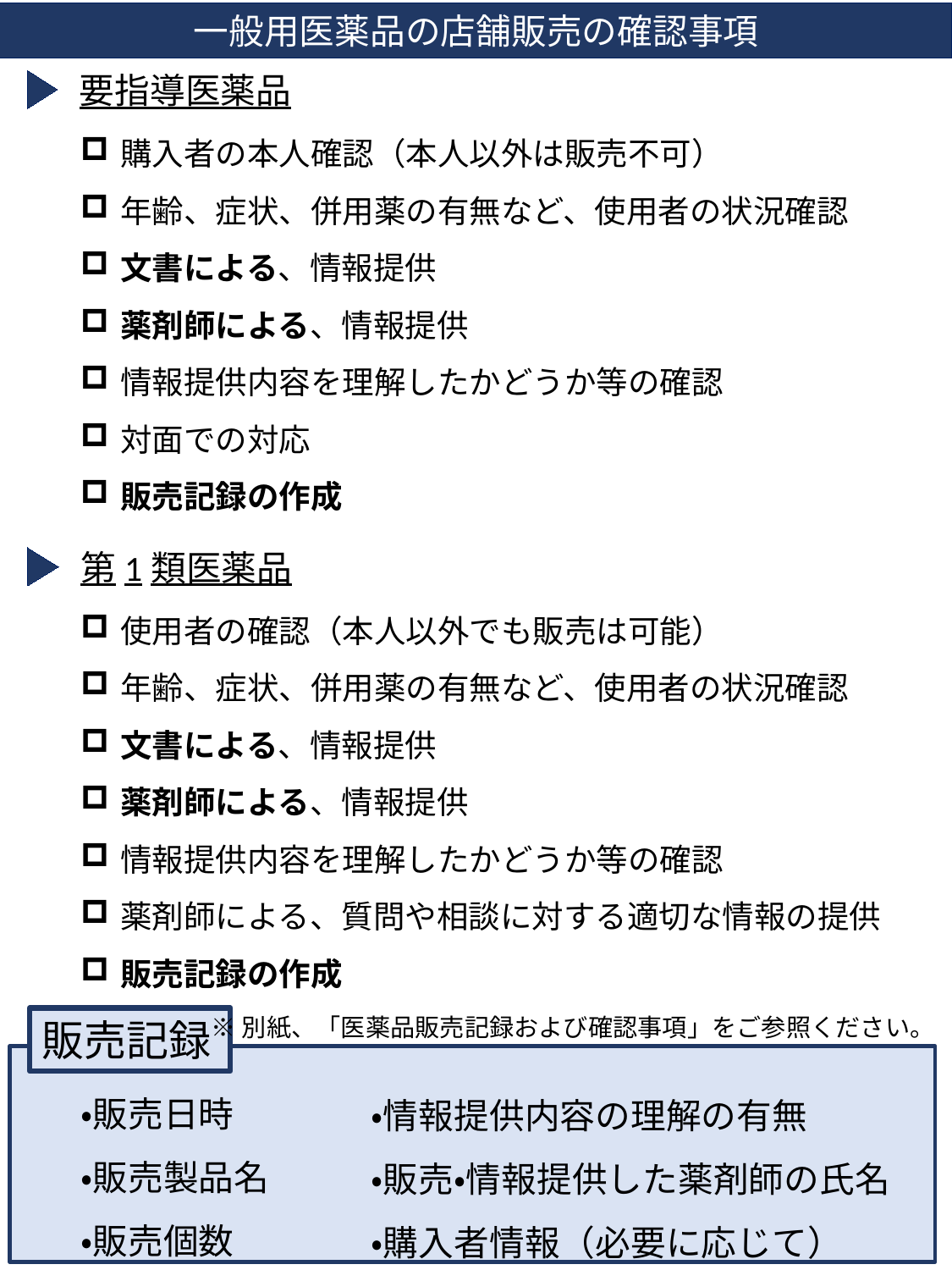

一般用医薬品の店舗販売の確認事項
要指導医薬品

購入者の本人確認（本人以外は販売不可）
年齢、症状、併用薬の有無など、使用者の状況確認
文書による、情報提供
薬剤師による、情報提供
情報提供内容を理解したかどうか等の確認
対面での対応
販売記録の作成
第1類医薬品

使用者の確認（本人以外でも販売は可能）
年齢、症状、併用薬の有無など、使用者の状況確認
文書による、情報提供
薬剤師による、情報提供
情報提供内容を理解したかどうか等の確認
薬剤師による、質問や相談に対する適切な情報の提供
販売記録の作成
※別紙、「医薬品販売記録および確認事項」をご参照ください。
販売記録

・販売日時
・販売製品名
・販売個数
・情報提供内容の理解の有無
・販売・情報提供した薬剤師の氏名
・購入者情報（必要に応じて）